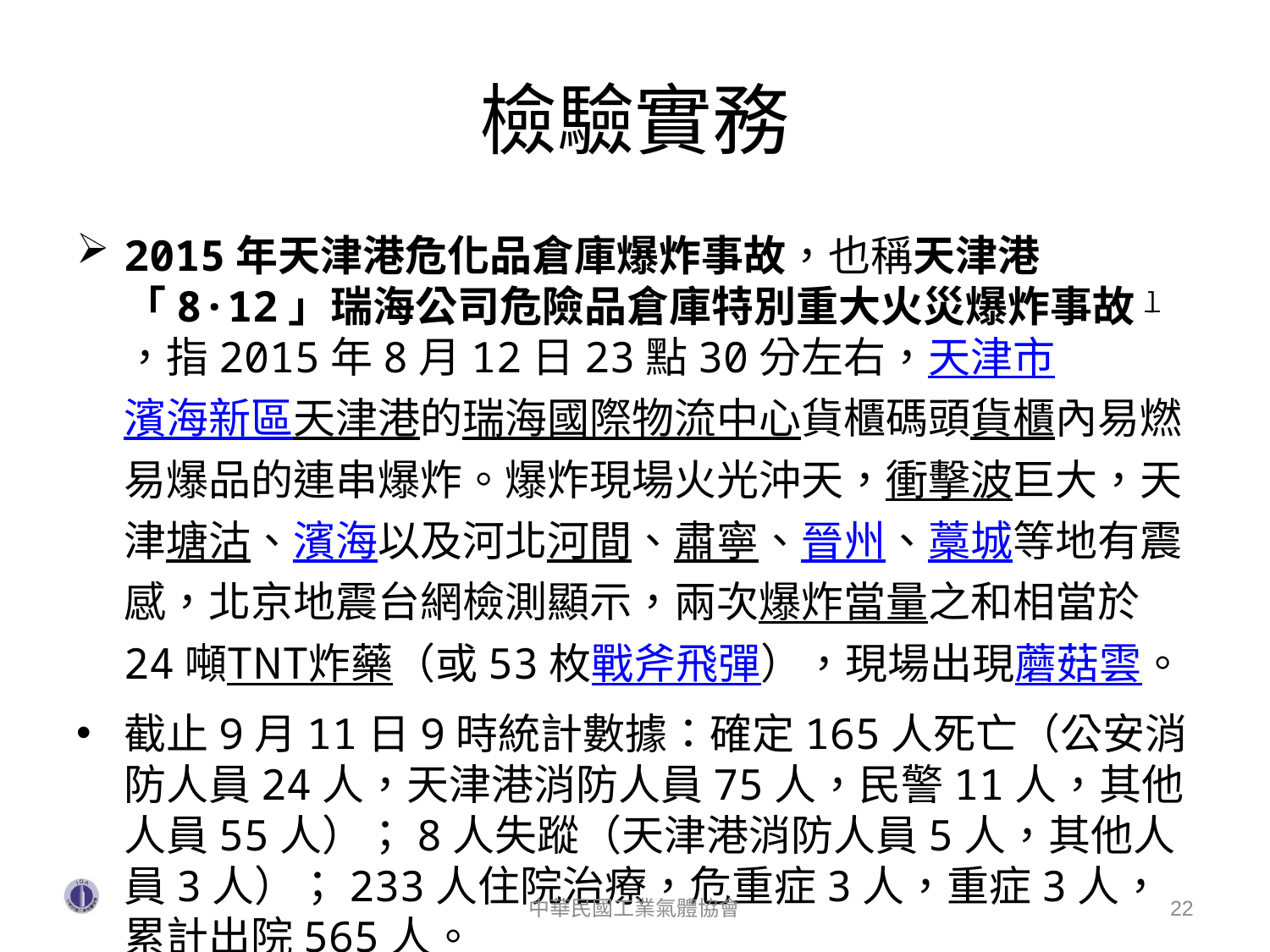

# 檢驗實務
2015年天津港危化品倉庫爆炸事故，也稱天津港「8·12」瑞海公司危險品倉庫特別重大火災爆炸事故]，指2015年8月12日23點30分左右，天津市濱海新區天津港的瑞海國際物流中心貨櫃碼頭貨櫃內易燃易爆品的連串爆炸。爆炸現場火光沖天，衝擊波巨大，天津塘沽、濱海以及河北河間、肅寧、晉州、藁城等地有震感，北京地震台網檢測顯示，兩次爆炸當量之和相當於24噸TNT炸藥（或53枚戰斧飛彈），現場出現蘑菇雲。
截止9月11日9時統計數據：確定165人死亡（公安消防人員24人，天津港消防人員75人，民警11人，其他人員55人）；8人失蹤（天津港消防人員5人，其他人員3人）；233人住院治療，危重症3人，重症3人，累計出院565人。

中華民國工業氣體協會
22